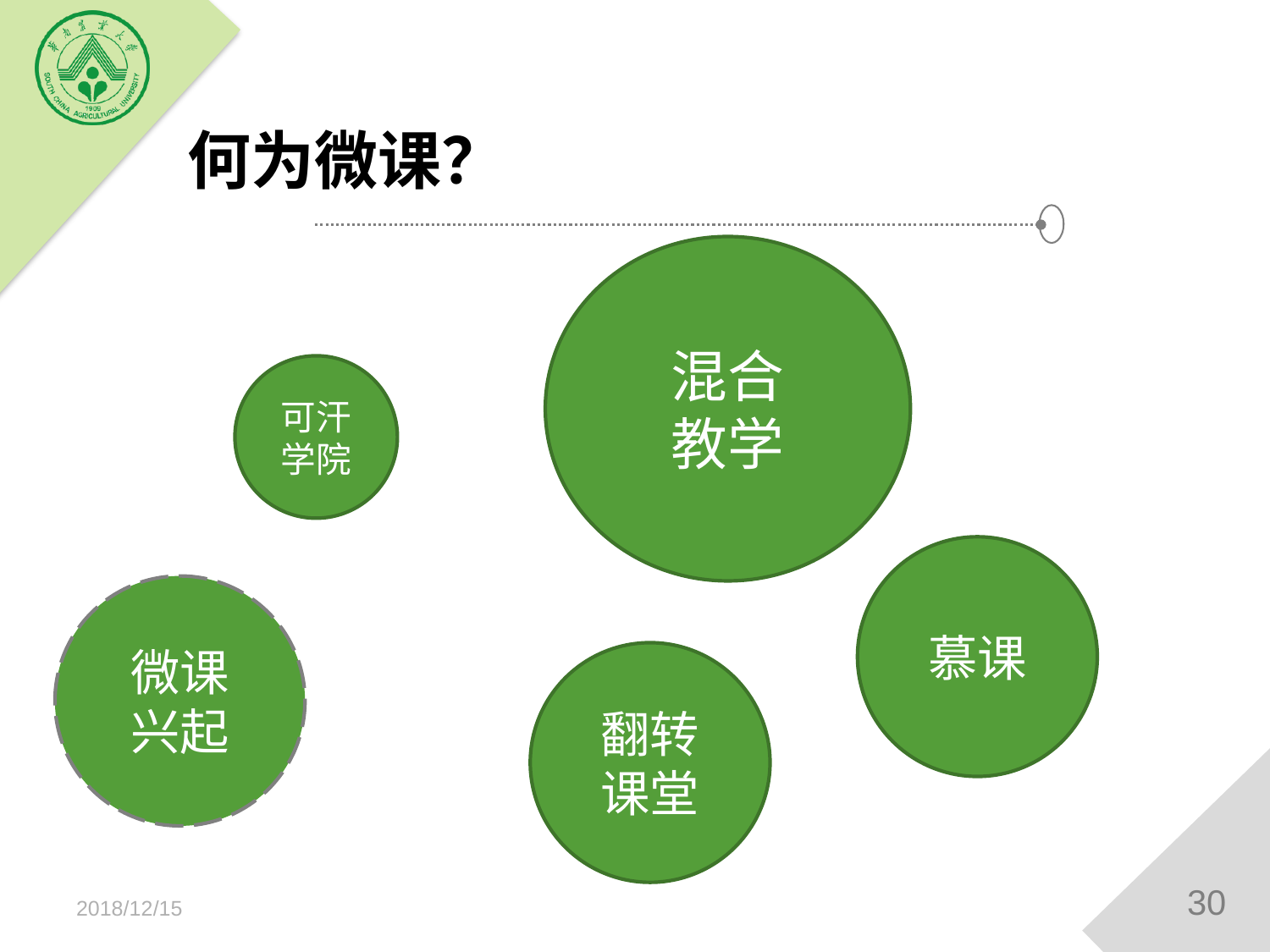

# 何为微课？
混合
教学
可汗学院
慕课
微课
兴起
翻转课堂
30
2018/12/15